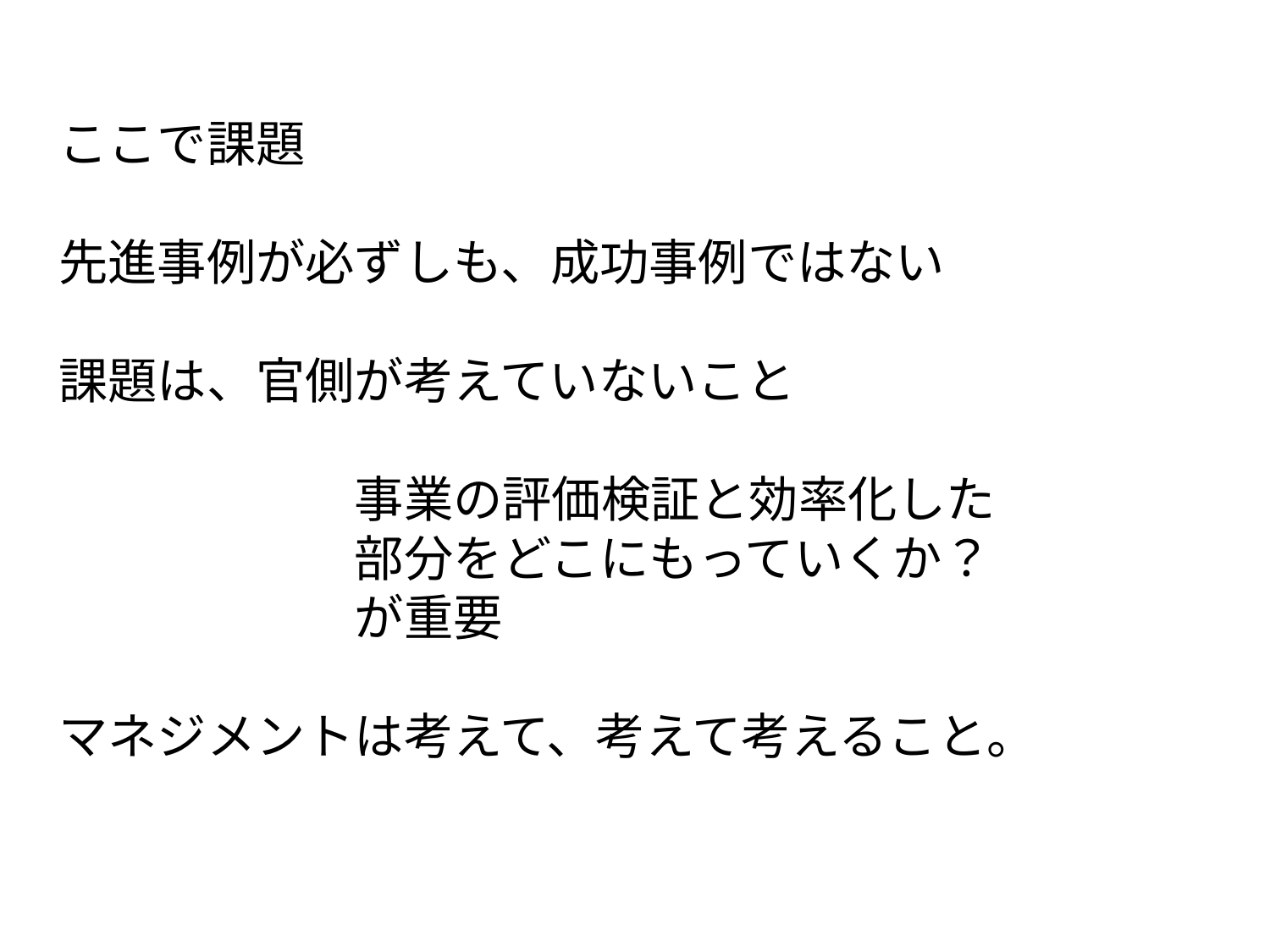

ここで課題

先進事例が必ずしも、成功事例ではない

課題は、官側が考えていないこと

　　　　　　事業の評価検証と効率化した
　　　　　　部分をどこにもっていくか？
　　　　　　が重要

マネジメントは考えて、考えて考えること。